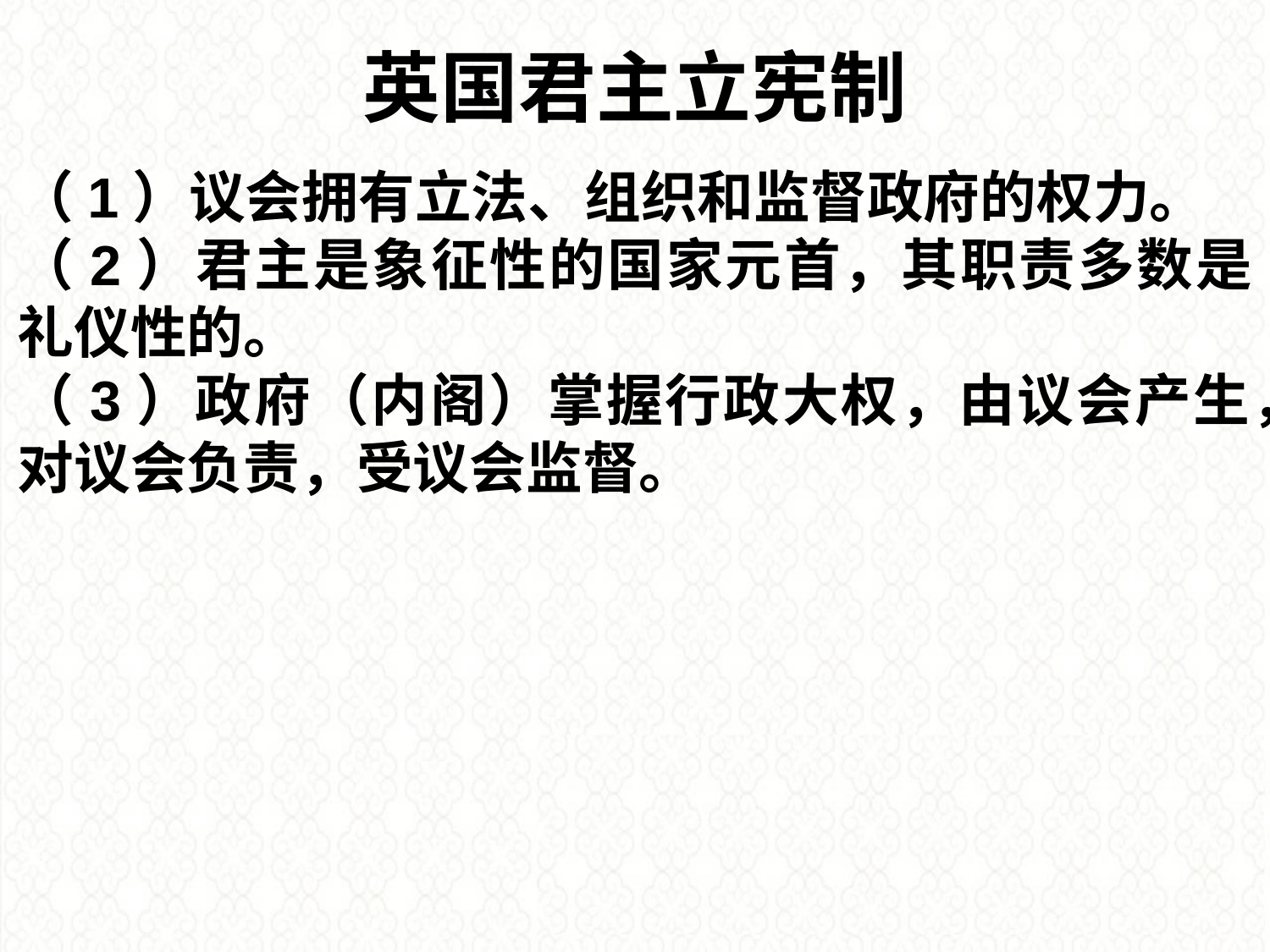

# 英国君主立宪制

（1）议会拥有立法、组织和监督政府的权力。
（2）君主是象征性的国家元首，其职责多数是礼仪性的。
（3）政府（内阁）掌握行政大权，由议会产生，对议会负责，受议会监督。